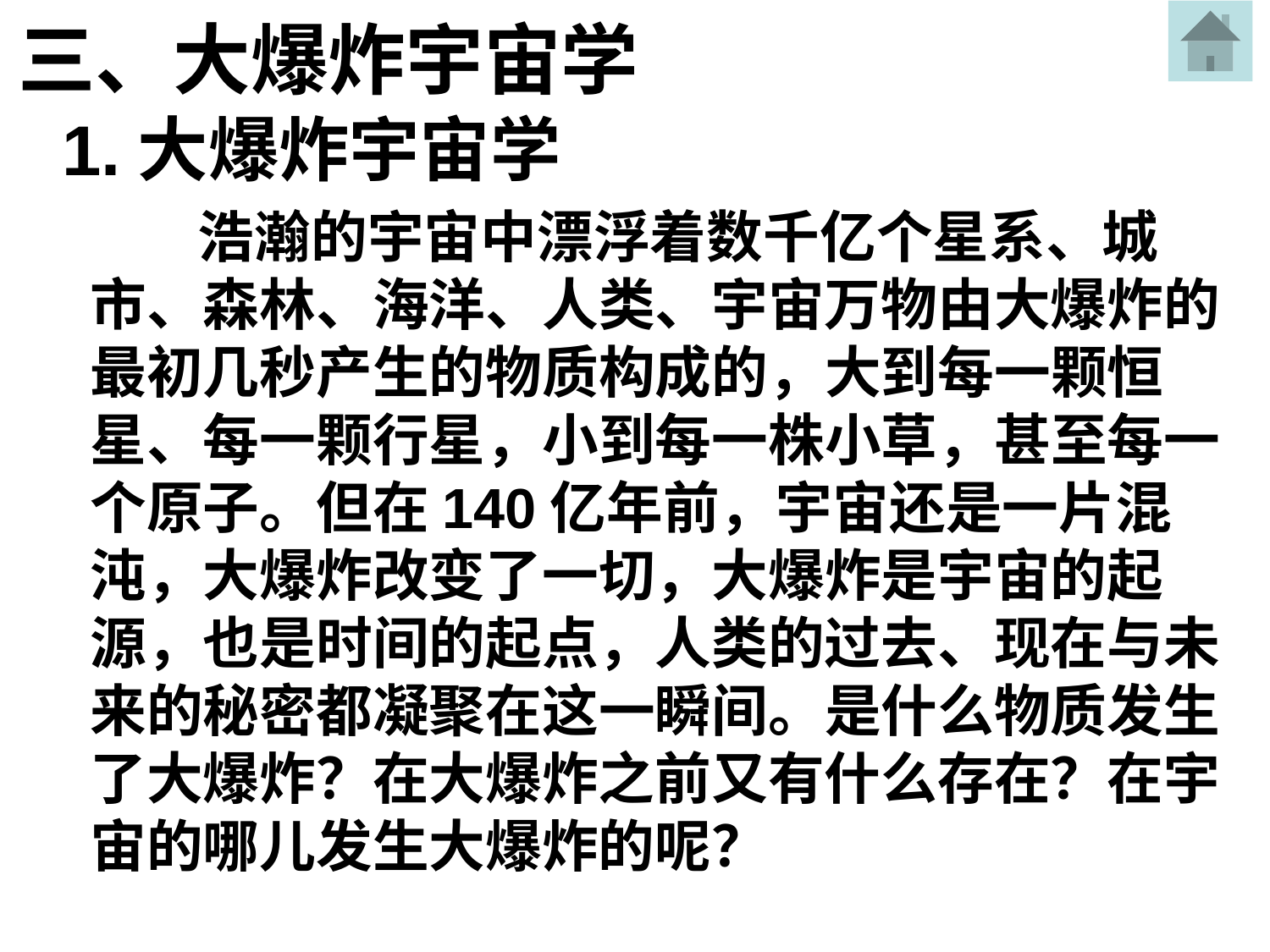

# 三、大爆炸宇宙学

 1.大爆炸宇宙学
           浩瀚的宇宙中漂浮着数千亿个星系、城市、森林、海洋、人类、宇宙万物由大爆炸的最初几秒产生的物质构成的，大到每一颗恒星、每一颗行星，小到每一株小草，甚至每一个原子。但在140亿年前，宇宙还是一片混沌，大爆炸改变了一切，大爆炸是宇宙的起源，也是时间的起点，人类的过去、现在与未来的秘密都凝聚在这一瞬间。是什么物质发生了大爆炸？在大爆炸之前又有什么存在？在宇宙的哪儿发生大爆炸的呢？